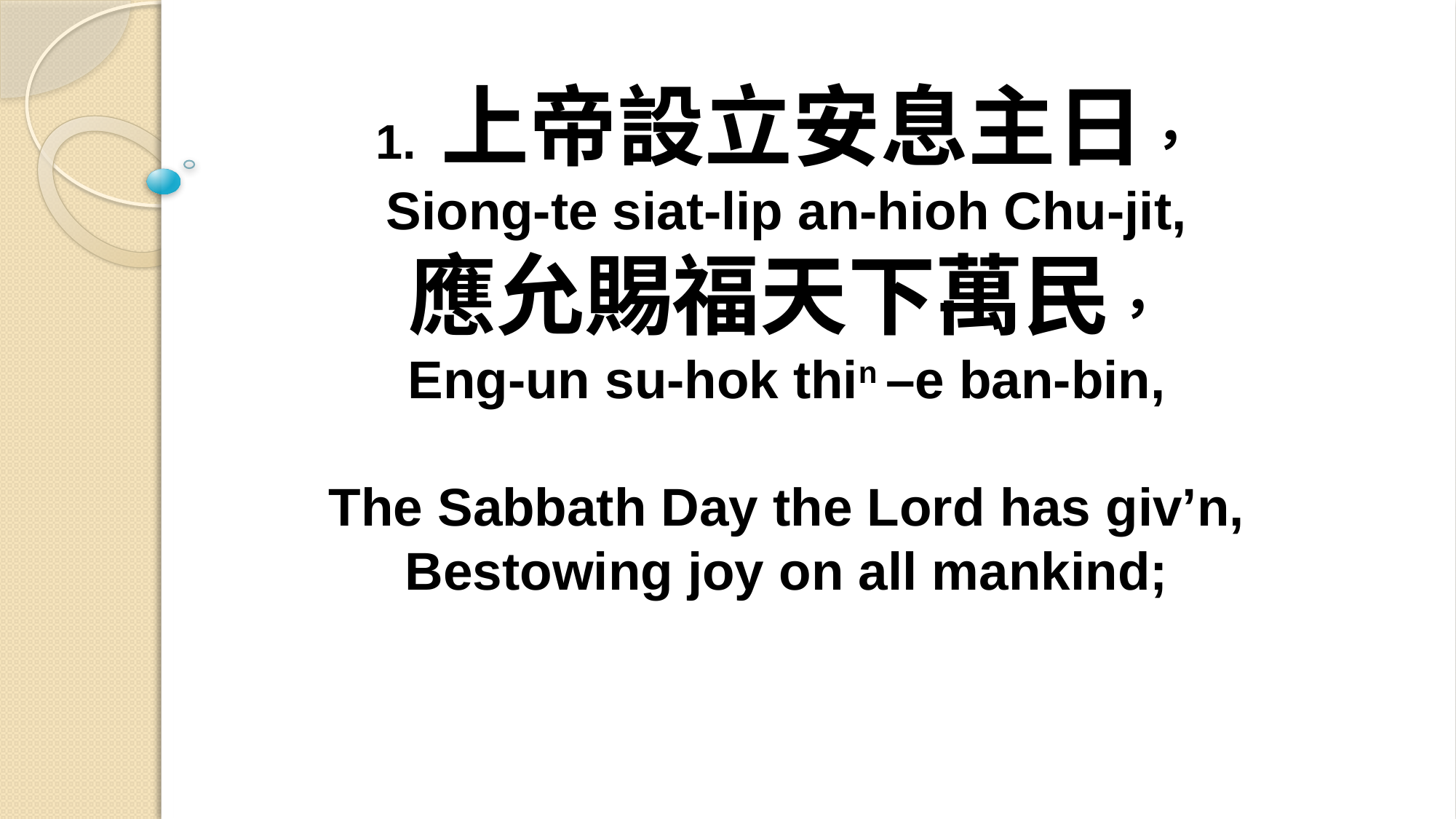

# 1. 上帝設立安息主日， Siong-te siat-lip an-hioh Chu-jit, 應允賜福天下萬民， Eng-un su-hok thin –e ban-bin, The Sabbath Day the Lord has giv’n, Bestowing joy on all mankind;